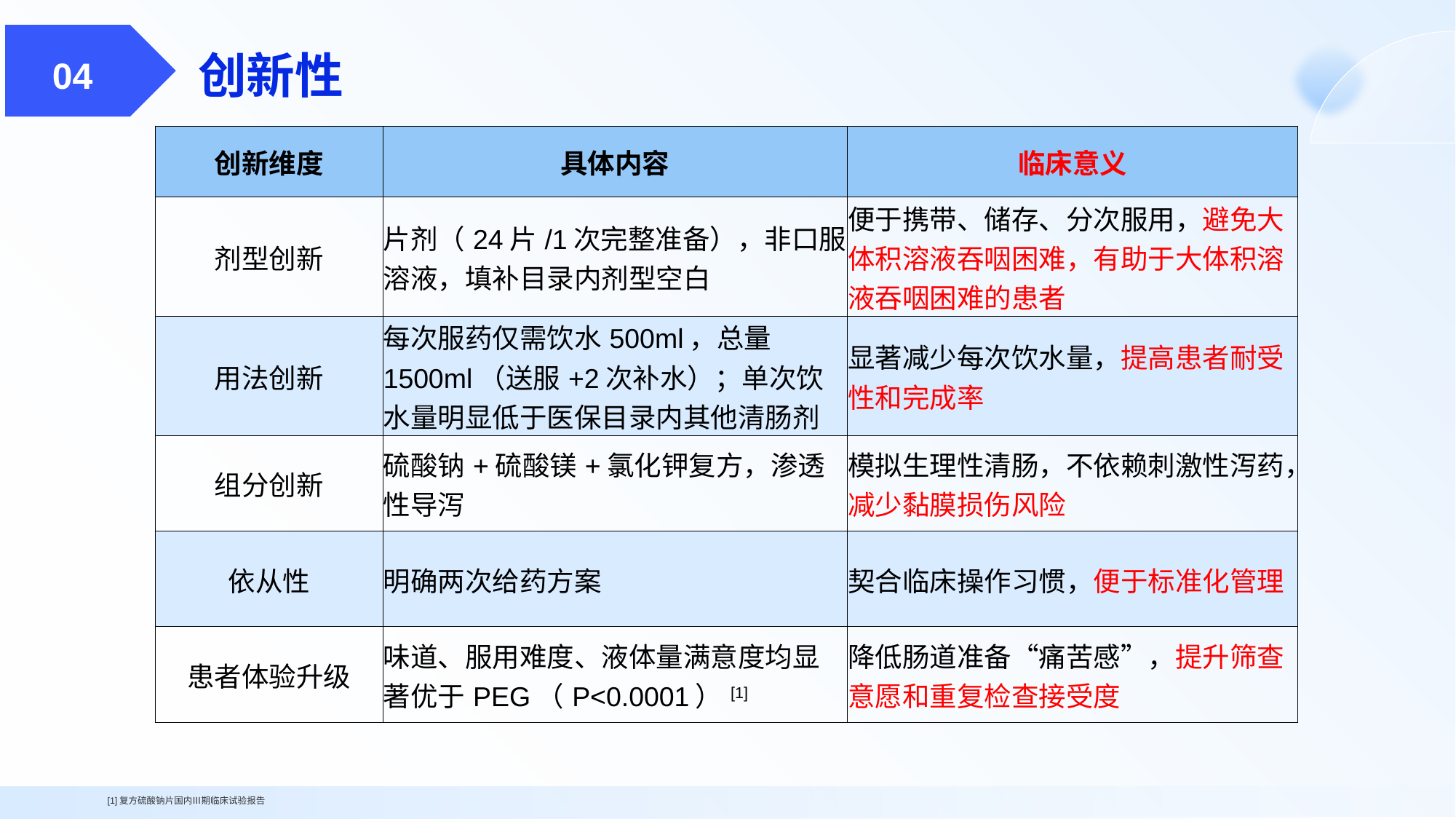

创新性

  04
| 创新维度 | 具体内容 | 临床意义 |
| --- | --- | --- |
| 剂型创新 | 片剂（24片/1次完整准备），非口服溶液，填补目录内剂型空白 | 便于携带、储存、分次服用，避免大体积溶液吞咽困难，有助于大体积溶液吞咽困难的患者 |
| 用法创新 | 每次服药仅需饮水500ml，总量1500ml（送服+2次补水）；单次饮水量明显低于医保目录内其他清肠剂 | 显著减少每次饮水量，提高患者耐受性和完成率 |
| 组分创新 | 硫酸钠+硫酸镁+氯化钾复方，渗透性导泻 | 模拟生理性清肠，不依赖刺激性泻药，减少黏膜损伤风险 |
| 依从性 | 明确两次给药方案 | 契合临床操作习惯，便于标准化管理 |
| 患者体验升级 | 味道、服用难度、液体量满意度均显著优于PEG（P<0.0001）[1] | 降低肠道准备“痛苦感”，提升筛查意愿和重复检查接受度 |
[1]复方硫酸钠片国内Ⅲ期临床试验报告